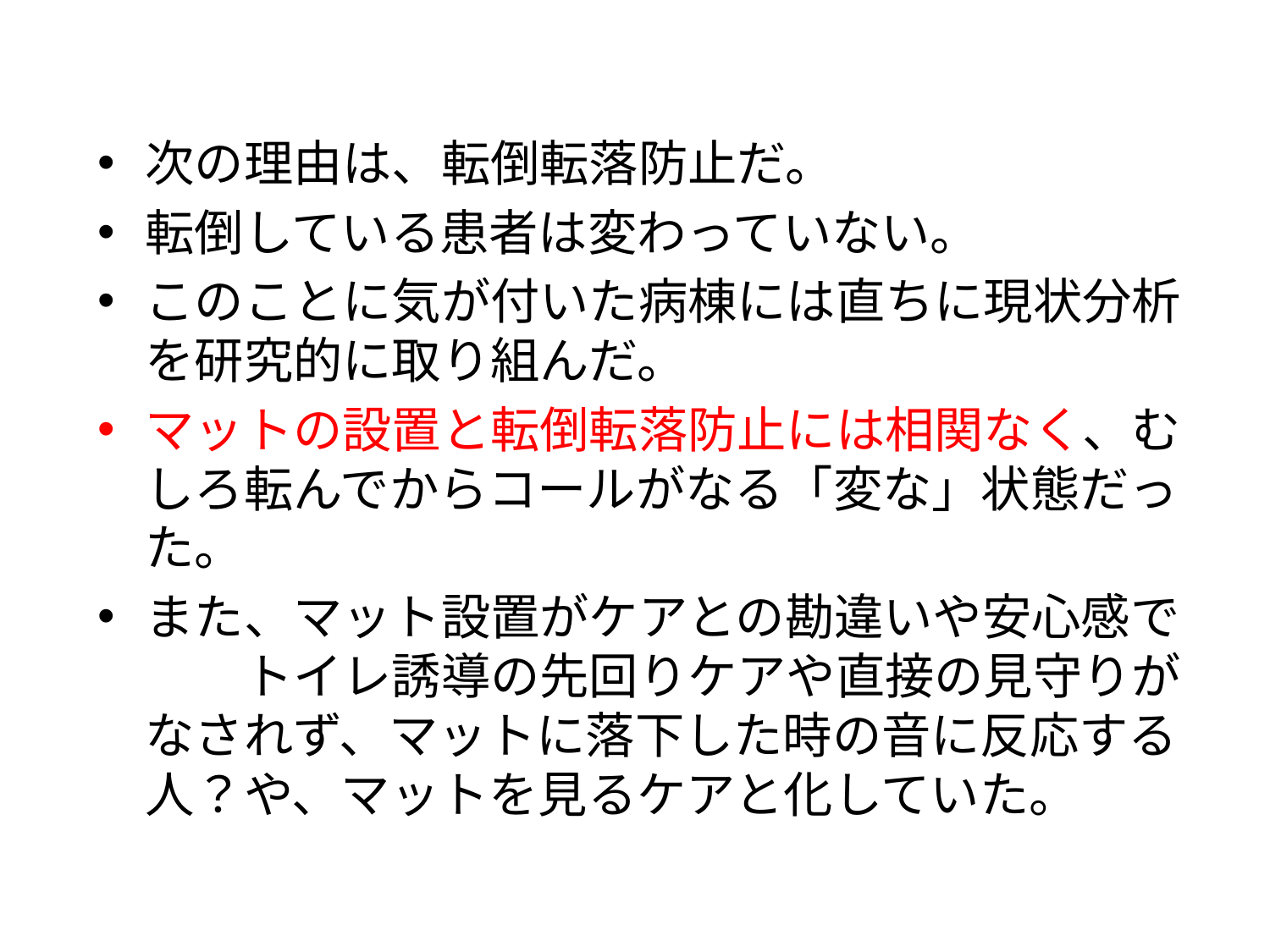

次の理由は、転倒転落防止だ。
転倒している患者は変わっていない。
このことに気が付いた病棟には直ちに現状分析を研究的に取り組んだ。
マットの設置と転倒転落防止には相関なく、むしろ転んでからコールがなる「変な」状態だった。
また、マット設置がケアとの勘違いや安心感で　　トイレ誘導の先回りケアや直接の見守りがなされず、マットに落下した時の音に反応する人？や、マットを見るケアと化していた。